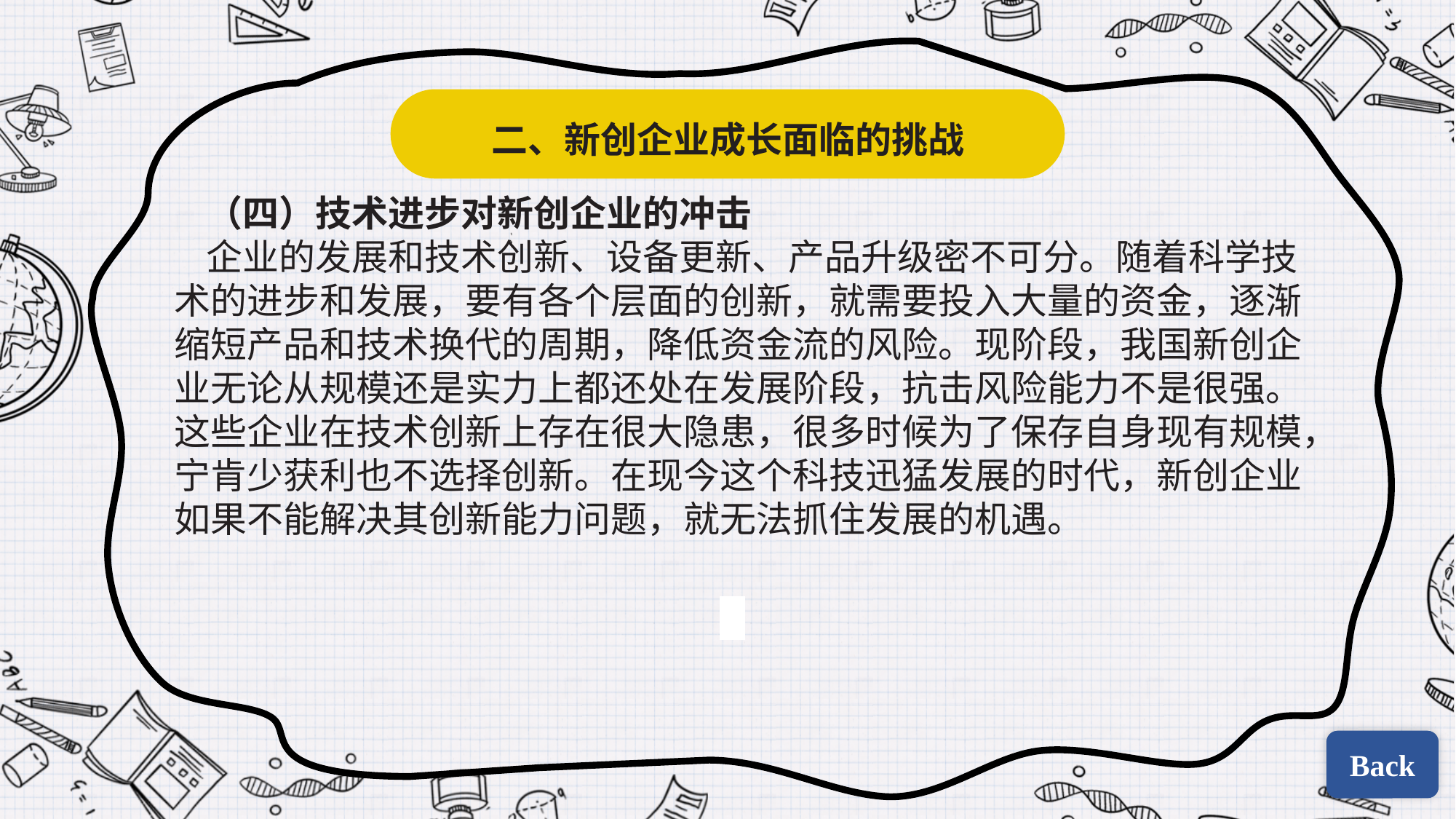

二、新创企业成长面临的挑战
（四）技术进步对新创企业的冲击
企业的发展和技术创新、设备更新、产品升级密不可分。随着科学技术的进步和发展，要有各个层面的创新，就需要投入大量的资金，逐渐缩短产品和技术换代的周期，降低资金流的风险。现阶段，我国新创企业无论从规模还是实力上都还处在发展阶段，抗击风险能力不是很强。这些企业在技术创新上存在很大隐患，很多时候为了保存自身现有规模，宁肯少获利也不选择创新。在现今这个科技迅猛发展的时代，新创企业如果不能解决其创新能力问题，就无法抓住发展的机遇。
|  |  |
| --- | --- |
|  |  |

Back
Back